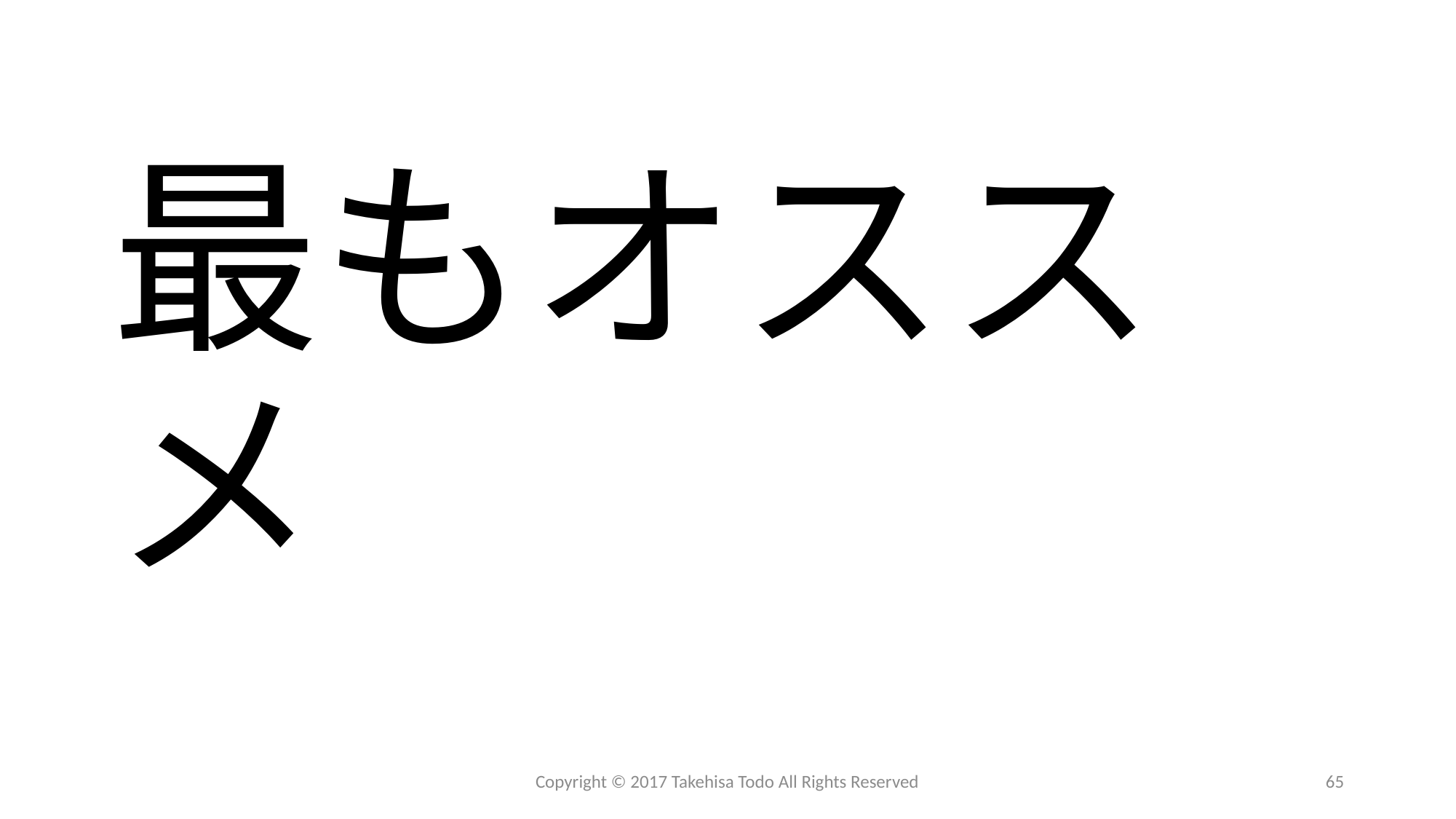

# 最もオススメ
Copyright © 2017 Takehisa Todo All Rights Reserved
65